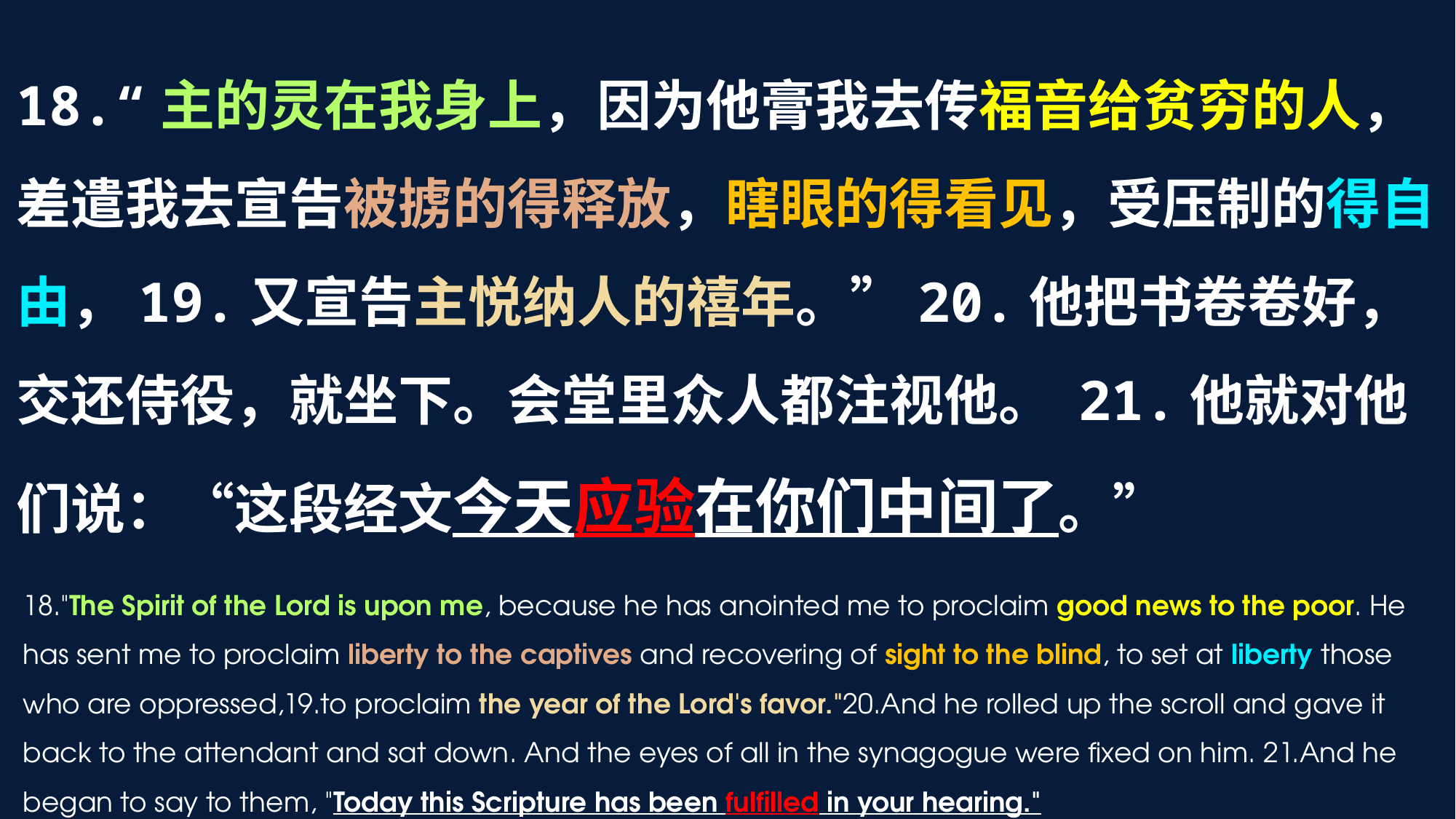

18.“主的灵在我身上，因为他膏我去传福音给贫穷的人，差遣我去宣告被掳的得释放，瞎眼的得看见，受压制的得自由，19.又宣告主悦纳人的禧年。”20.他把书卷卷好，交还侍役，就坐下。会堂里众人都注视他。 21.他就对他们说：“这段经文今天应验在你们中间了。”
18."The Spirit of the Lord is upon me, because he has anointed me to proclaim good news to the poor. He has sent me to proclaim liberty to the captives and recovering of sight to the blind, to set at liberty those who are oppressed,19.to proclaim the year of the Lord's favor."20.And he rolled up the scroll and gave it back to the attendant and sat down. And the eyes of all in the synagogue were fixed on him. 21.And he began to say to them, "Today this Scripture has been fulfilled in your hearing."